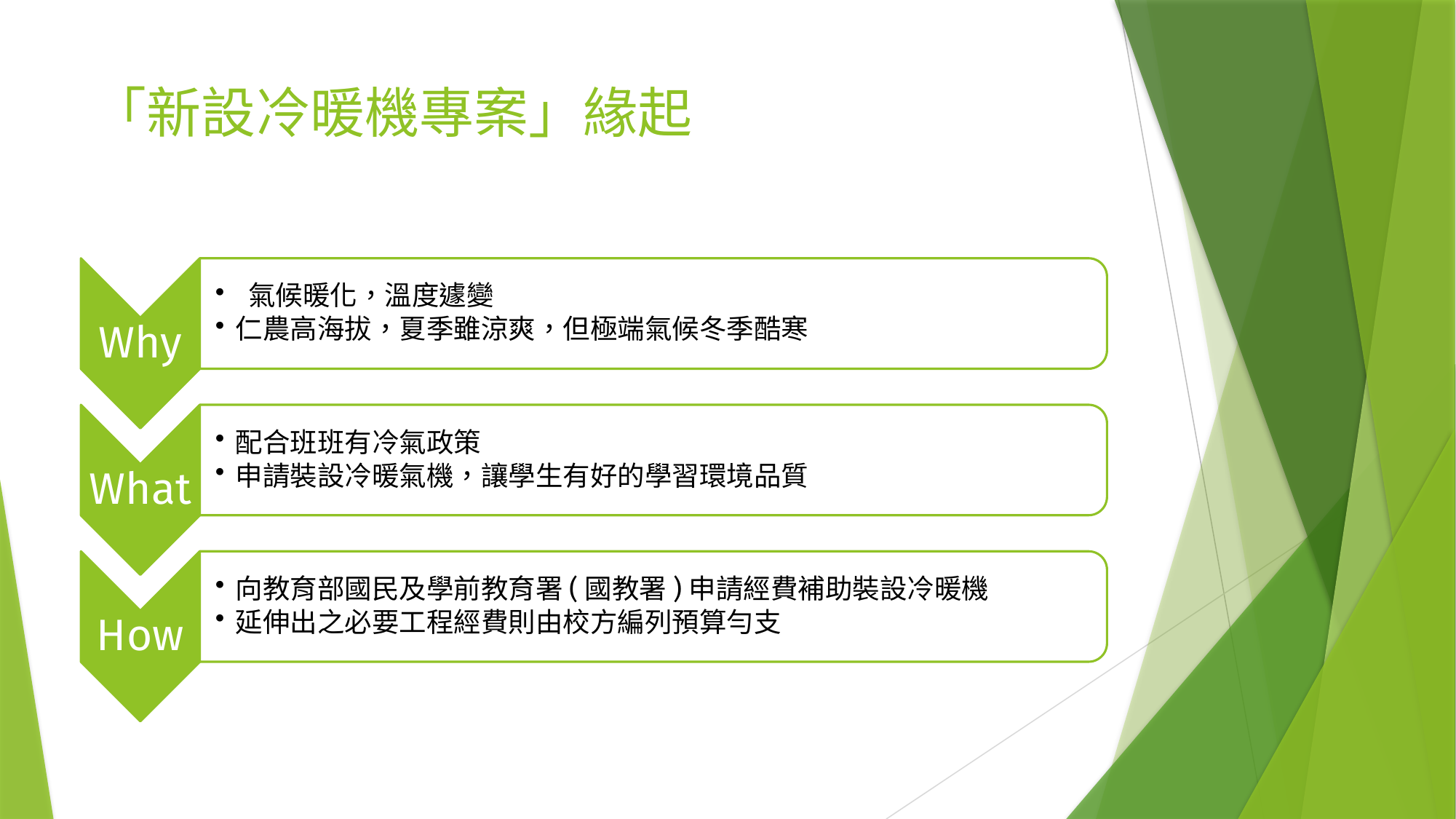

# 「新設冷暖機專案」緣起
Why
 氣候暖化，溫度遽變
仁農高海拔，夏季雖涼爽，但極端氣候冬季酷寒
What
配合班班有冷氣政策
申請裝設冷暖氣機，讓學生有好的學習環境品質
How
向教育部國民及學前教育署(國教署)申請經費補助裝設冷暖機
延伸出之必要工程經費則由校方編列預算勻支